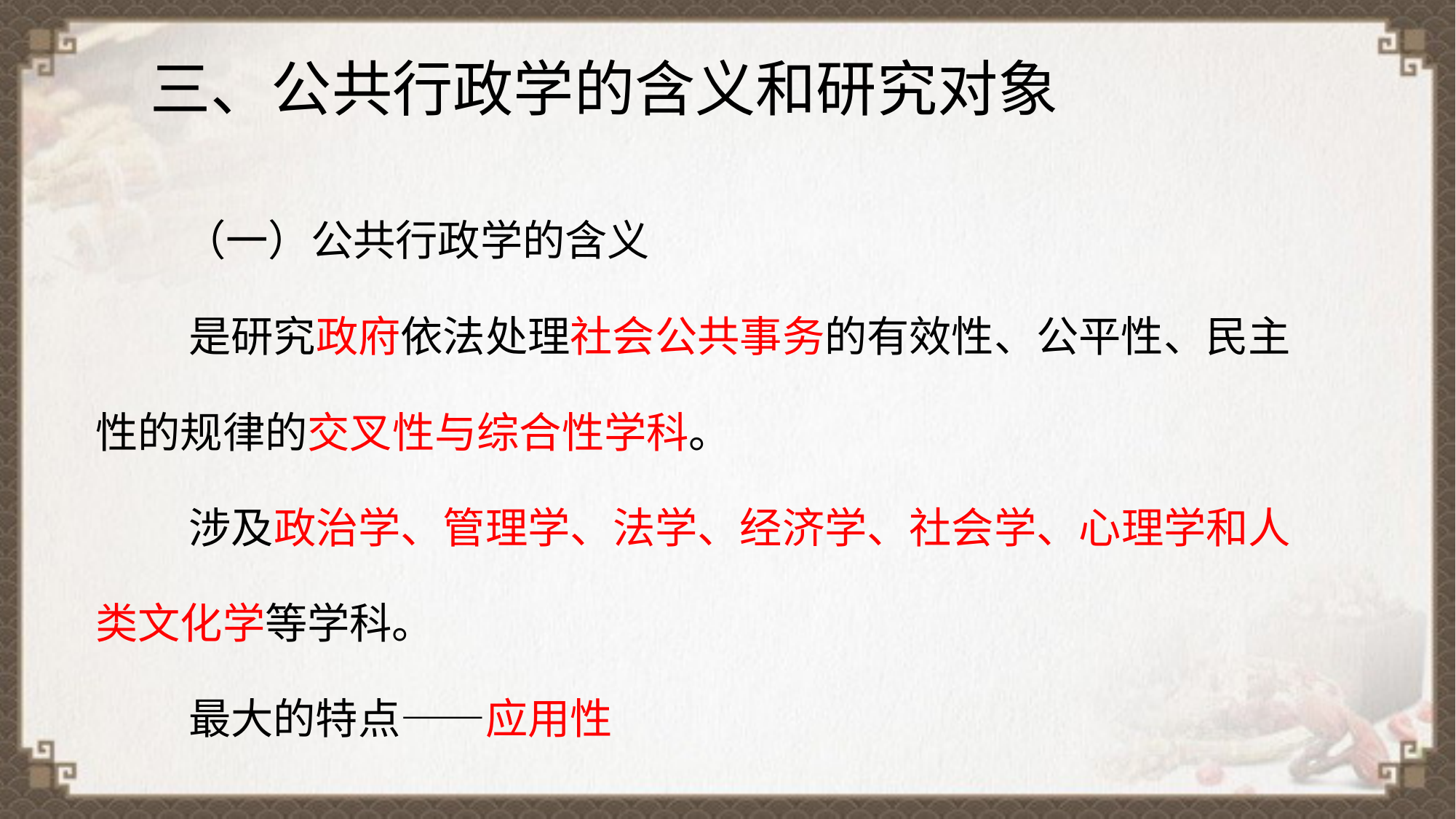

三、公共行政学的含义和研究对象

  （一）公共行政学的含义
   是研究政府依法处理社会公共事务的有效性、公平性、民主性的规律的交叉性与综合性学科。
   涉及政治学、管理学、法学、经济学、社会学、心理学和人类文化学等学科。
   最大的特点——应用性